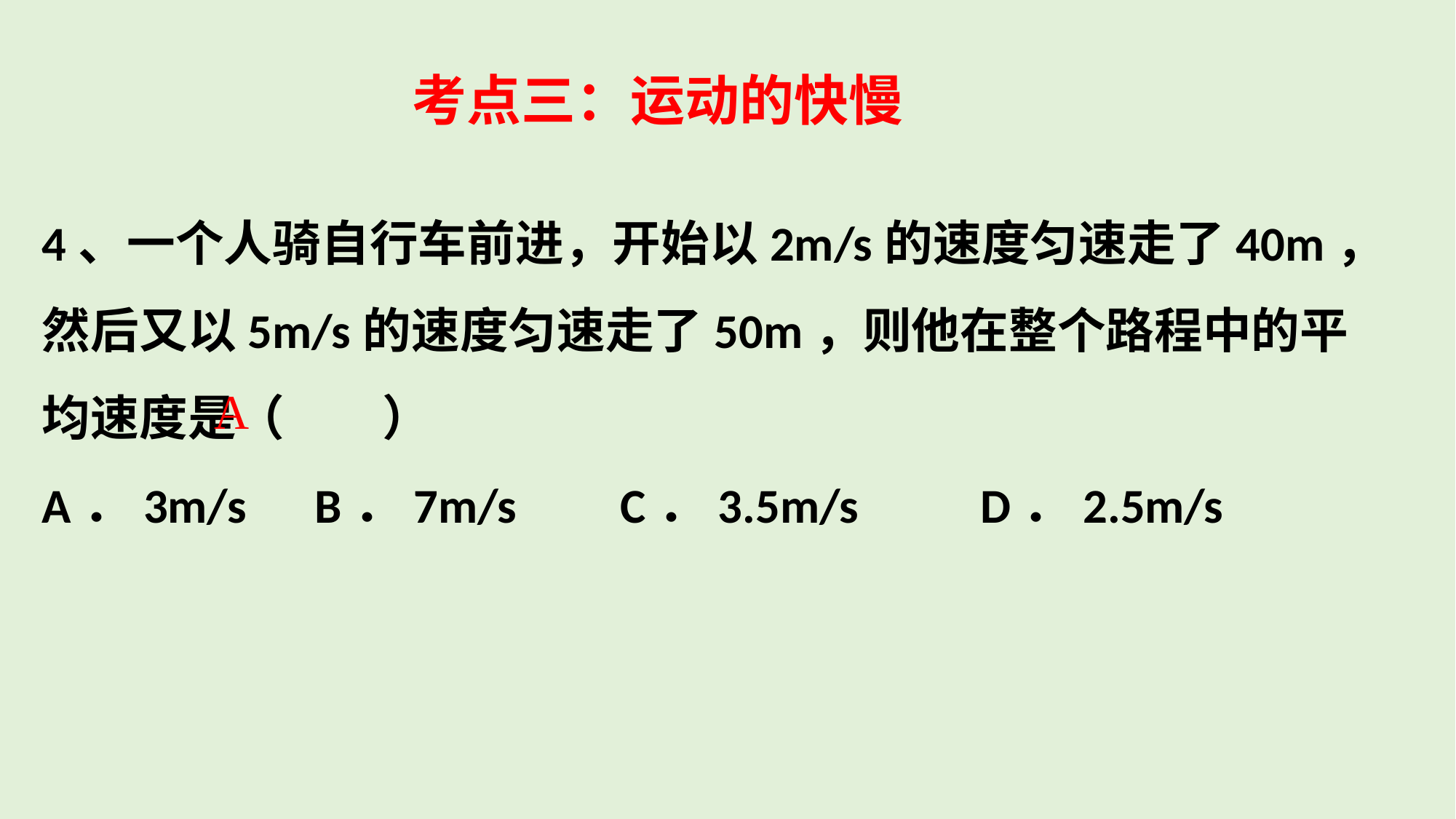

考点三：运动的快慢
4、一个人骑自行车前进，开始以2m/s的速度匀速走了40m，然后又以5m/s的速度匀速走了50m，则他在整个路程中的平均速度是（　　）
A．3m/s	     B．7m/s	   C．3.5m/s	      D．2.5m/s
A